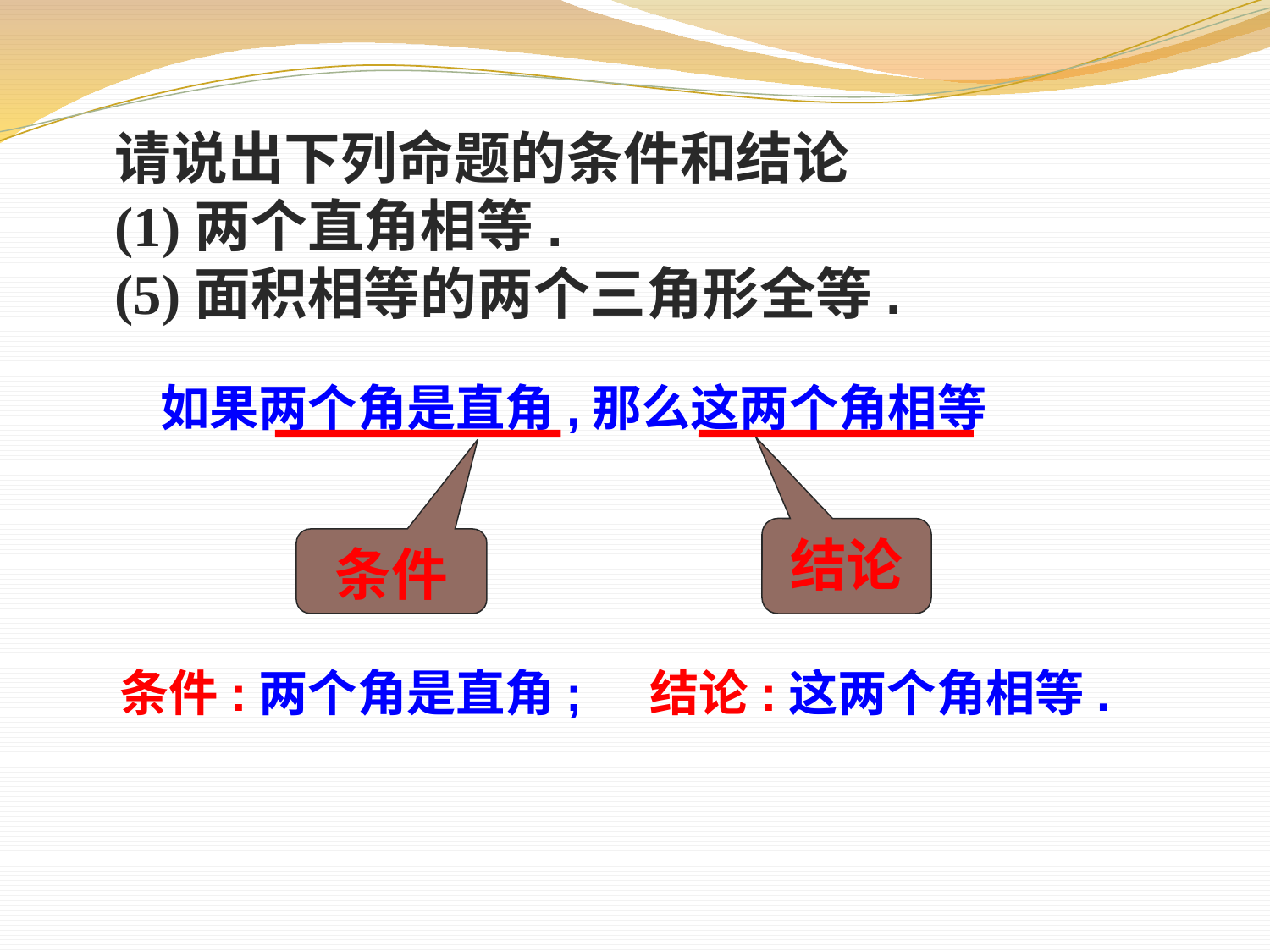

请说出下列命题的条件和结论
(1)两个直角相等.
(5)面积相等的两个三角形全等.
如果两个角是直角,那么这两个角相等

条件
结论
条件:两个角是直角;    结论:这两个角相等.